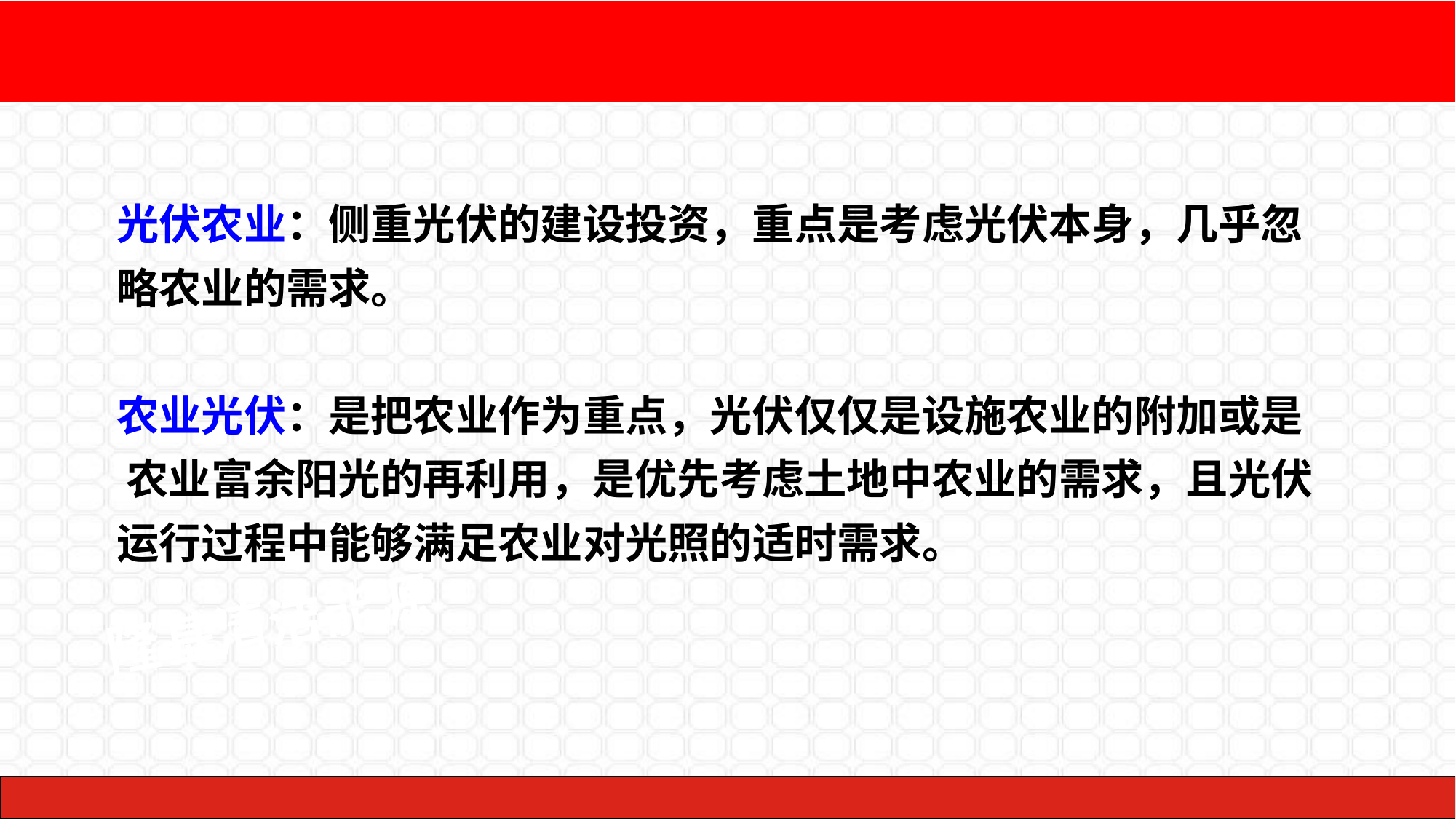

光伏农业：侧重光伏的建设投资，重点是考虑光伏本身，几乎忽略农业的需求。

农业光伏：是把农业作为重点，光伏仅仅是设施农业的附加或是    农业富余阳光的再利用，是优先考虑土地中农业的需求，且光伏运行过程中能够满足农业对光照的适时需求。
隆基清洁能源